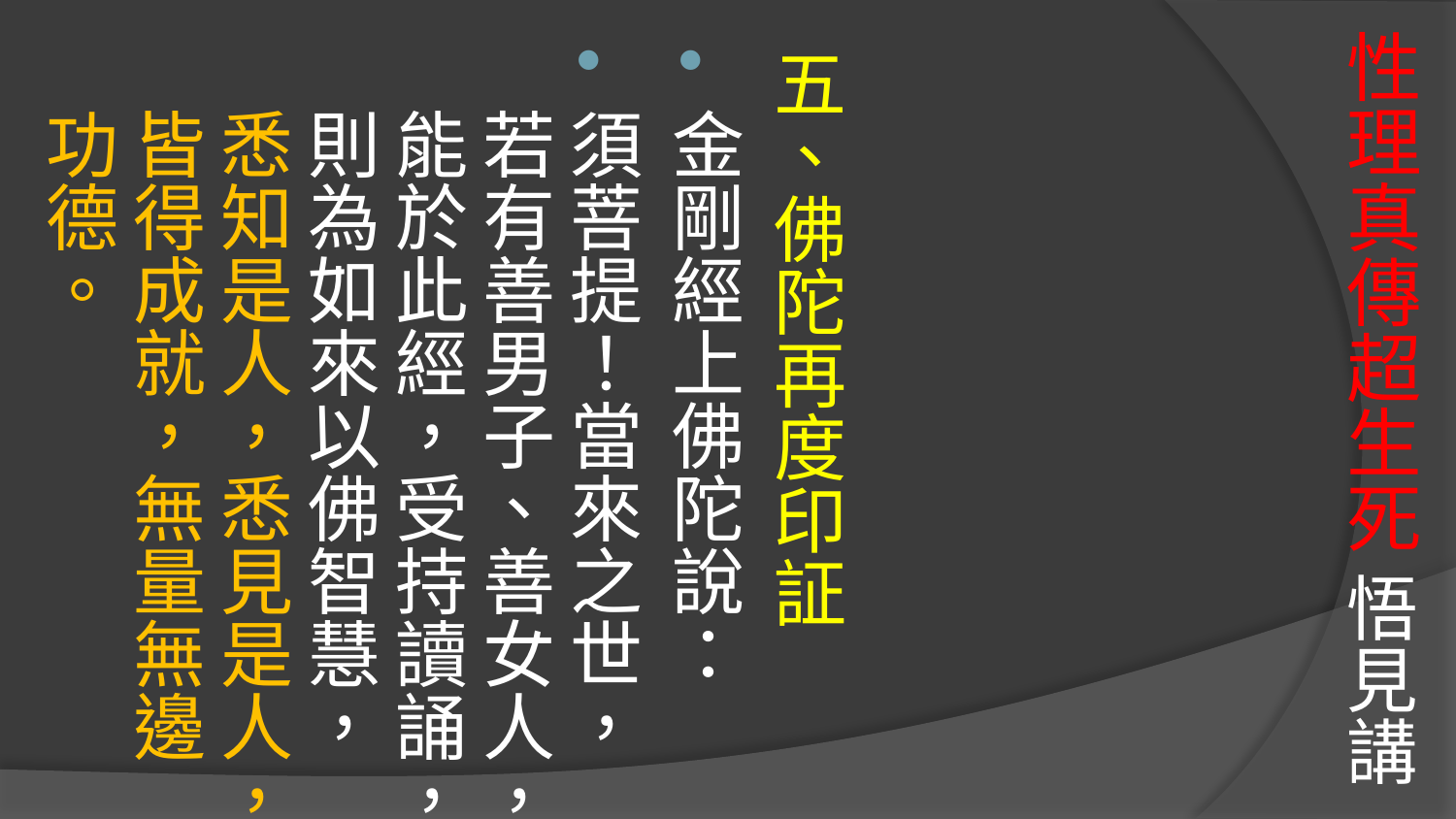

# 性理真傳超生死 悟見講
五、佛陀再度印証
金剛經上佛陀說：
須菩提！當來之世，若有善男子、善女人，能於此經，受持讀誦，則為如來以佛智慧，悉知是人，悉見是人，皆得成就，無量無邊功德。